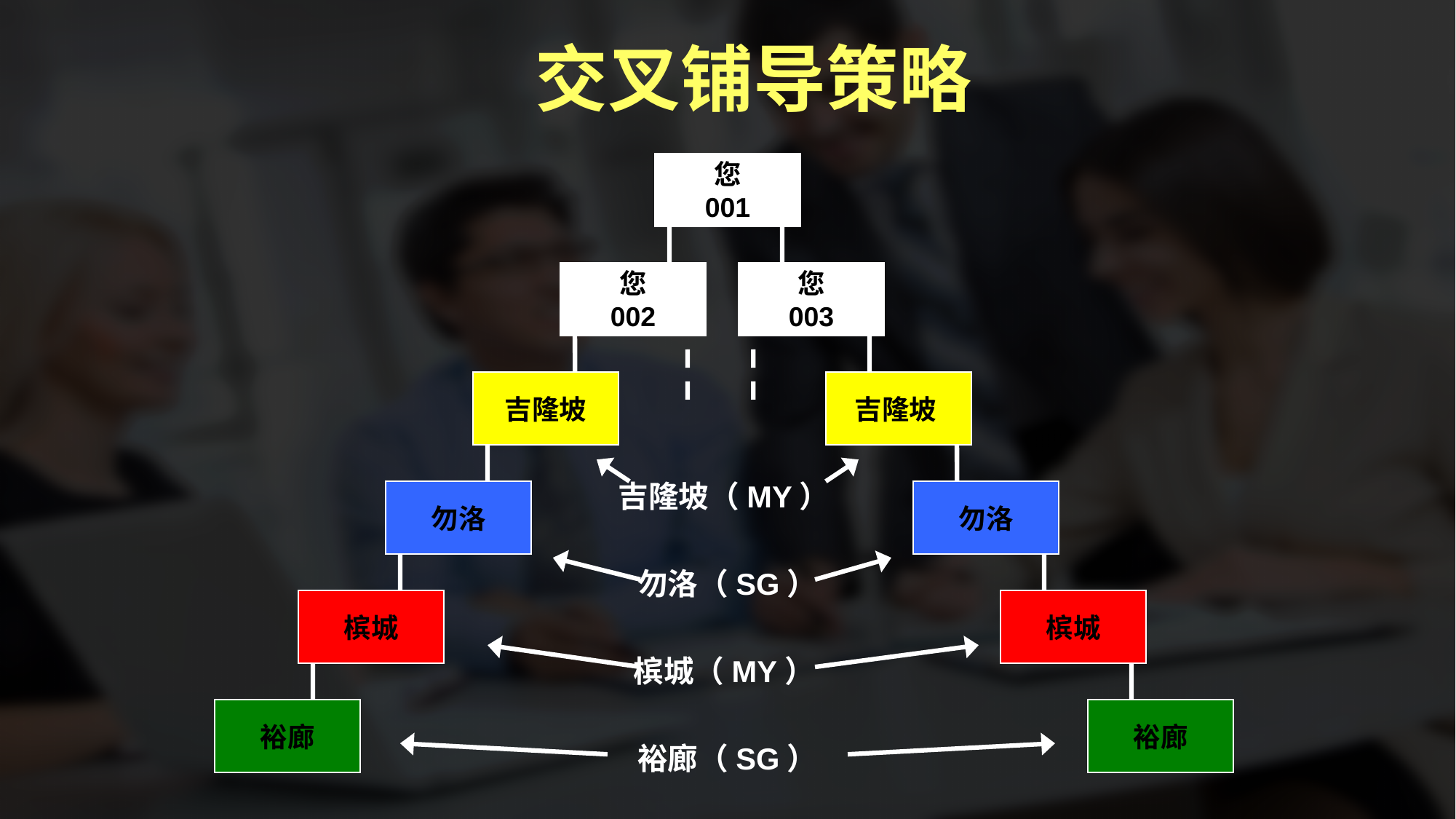

交叉铺导策略
您
001

您
002
您
003

吉隆坡
吉隆坡

吉隆坡（MY）

勿洛（SG）

槟城（MY）

裕廊（SG）
勿洛
勿洛

槟城
槟城

裕廊
裕廊